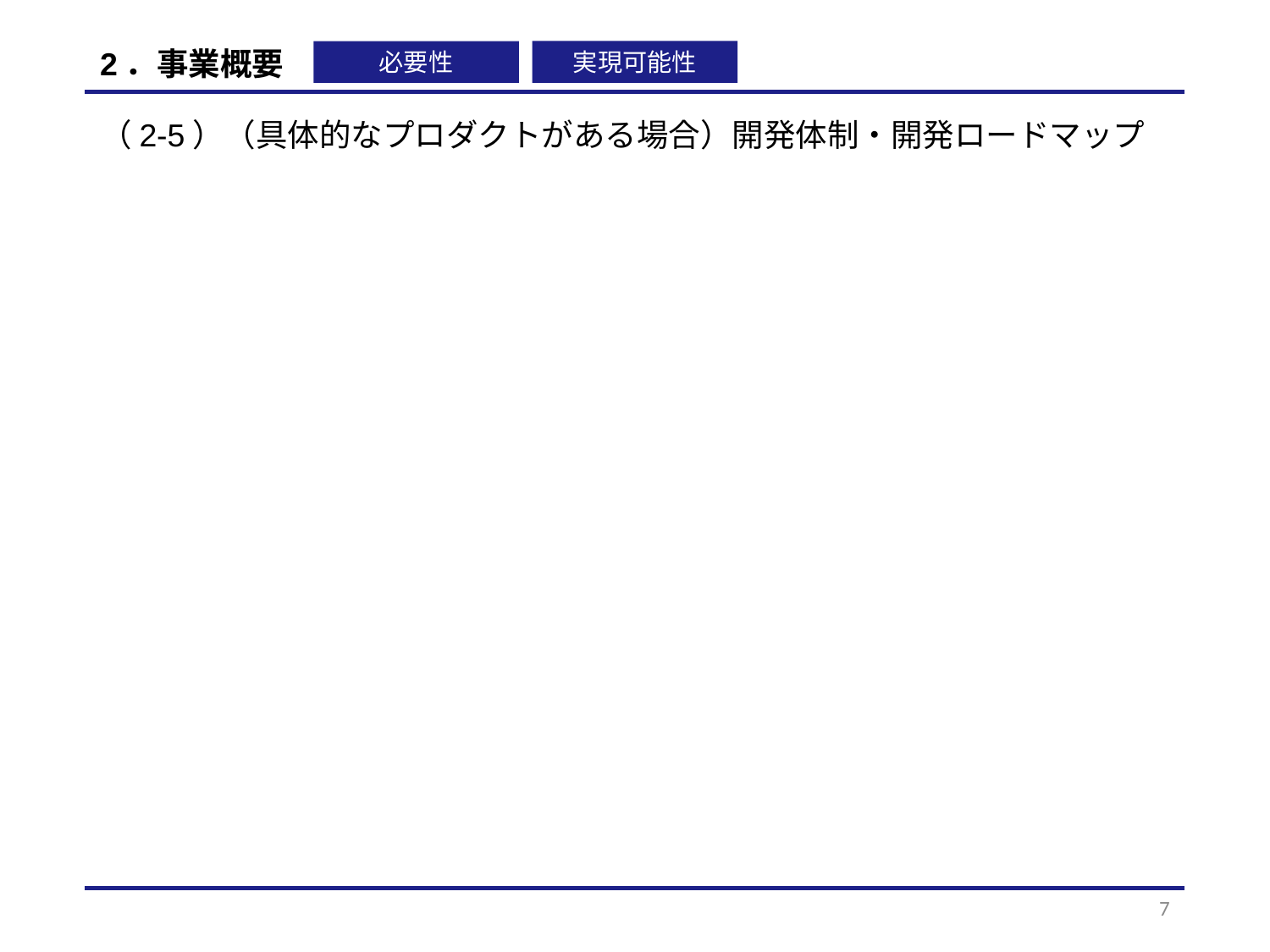

# 2．事業概要
実現可能性
必要性
（2-5）（具体的なプロダクトがある場合）開発体制・開発ロードマップ

7